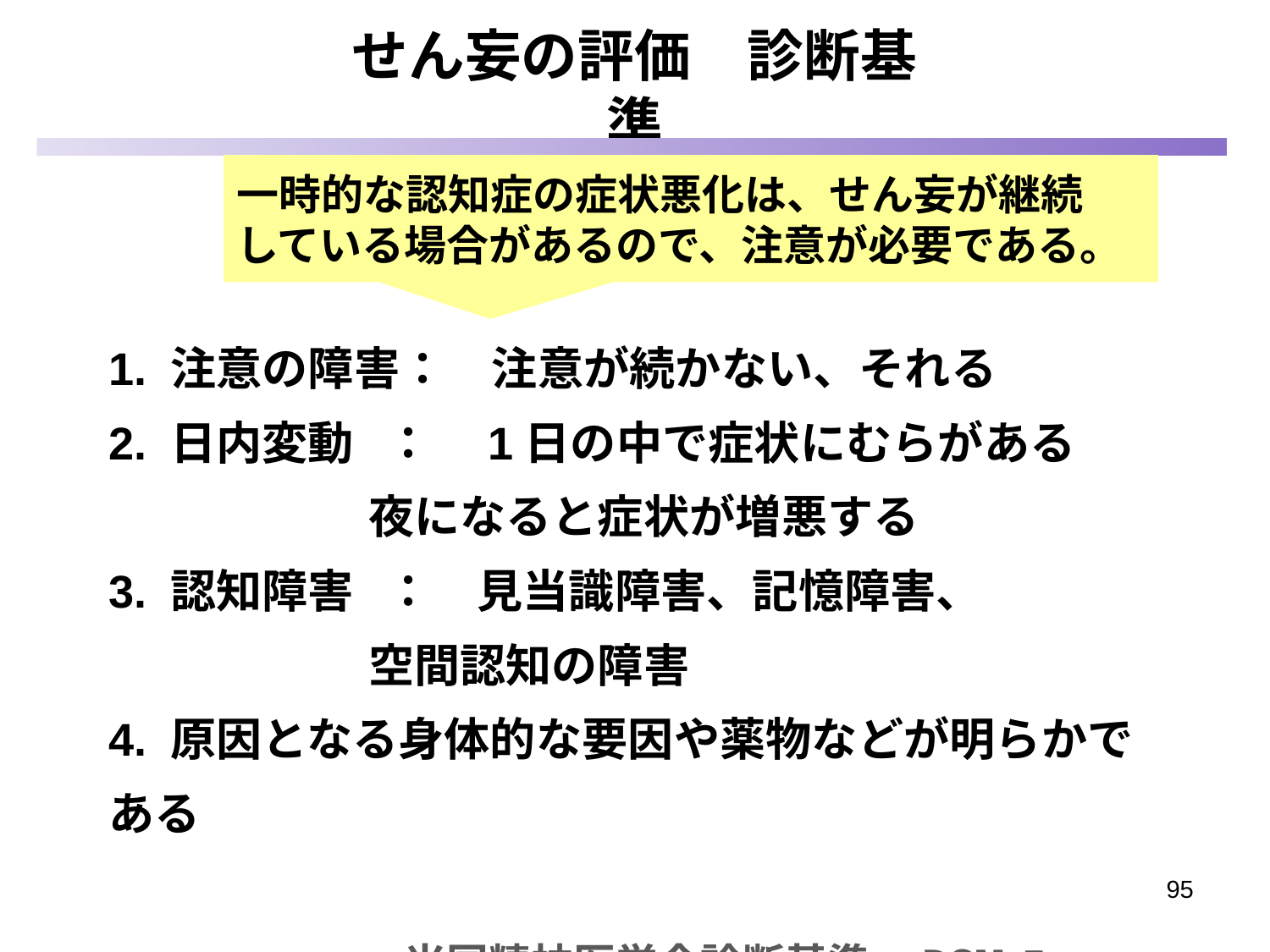

せん妄の評価　診断基準

一時的な認知症の症状悪化は、せん妄が継続
している場合があるので、注意が必要である。
1. 注意の障害：　注意が続かない、それる
2. 日内変動   ：　1日の中で症状にむらがある
                        夜になると症状が増悪する
3. 認知障害   ：　見当識障害、記憶障害、
                        空間認知の障害
4. 原因となる身体的な要因や薬物などが明らかである

                              米国精神医学会診断基準　DSM-5
95